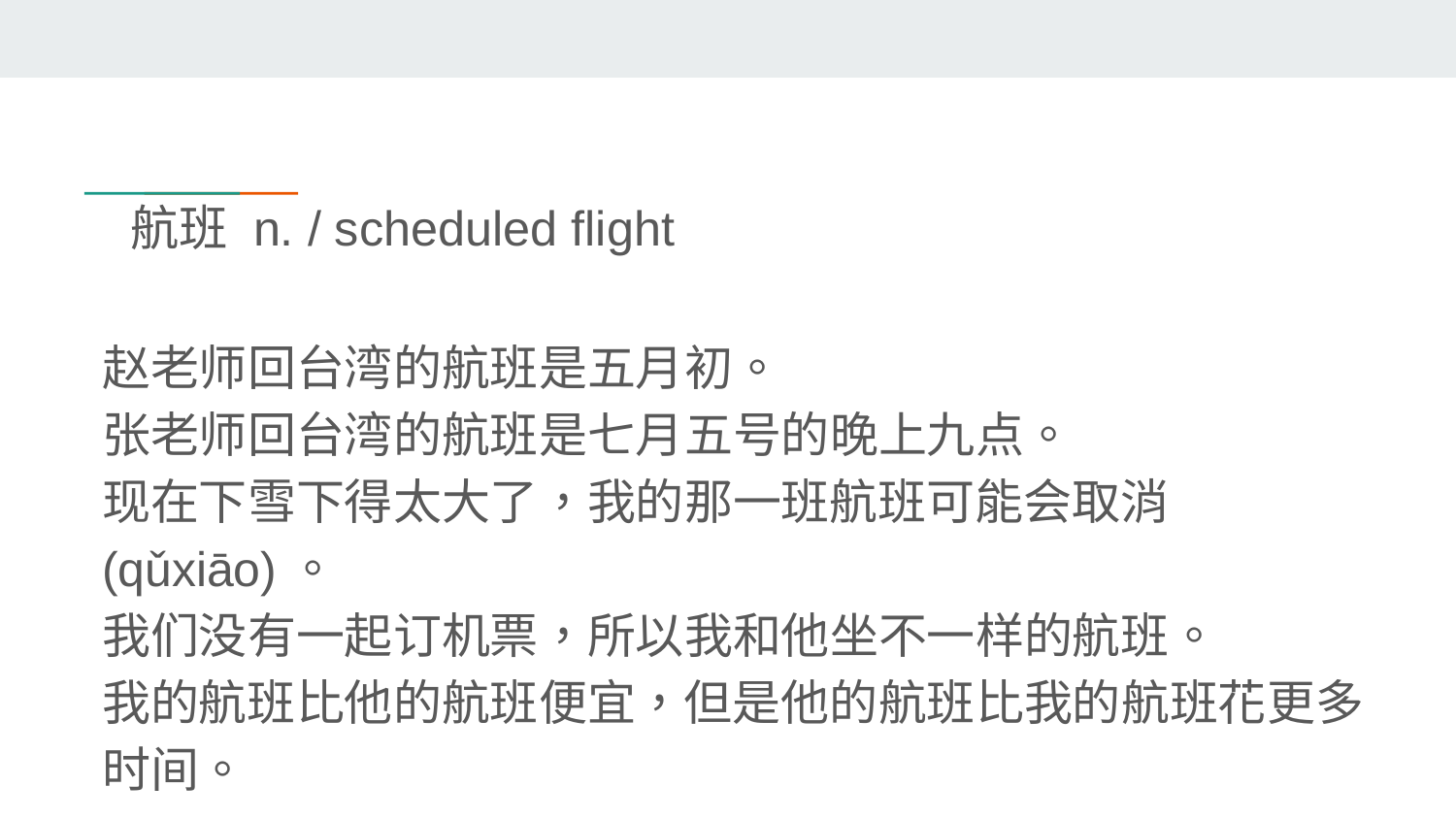

# 航班 n. / scheduled flight

赵老师回台湾的航班是五月初。
张老师回台湾的航班是七月五号的晚上九点。
现在下雪下得太大了，我的那一班航班可能会取消 (qǔxiāo)。
我们没有一起订机票，所以我和他坐不一样的航班。
我的航班比他的航班便宜，但是他的航班比我的航班花更多时间。